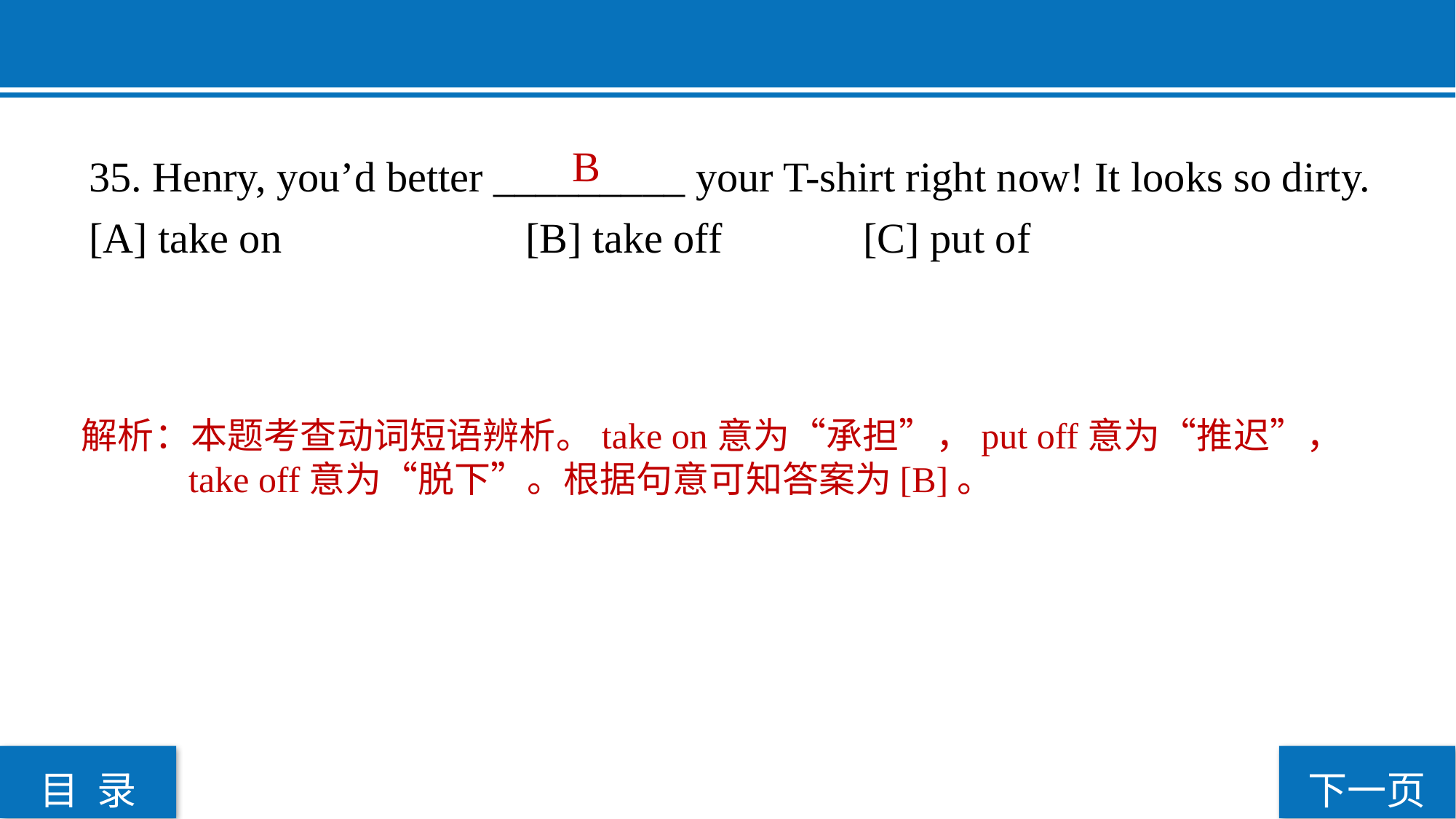

B
35. Henry, you’d better _________ your T-shirt right now! It looks so dirty.
[A] take on			[B] take off		 [C] put of
解析：本题考查动词短语辨析。take on意为“承担”，put off意为“推迟”，take off意为“脱下”。根据句意可知答案为[B]。